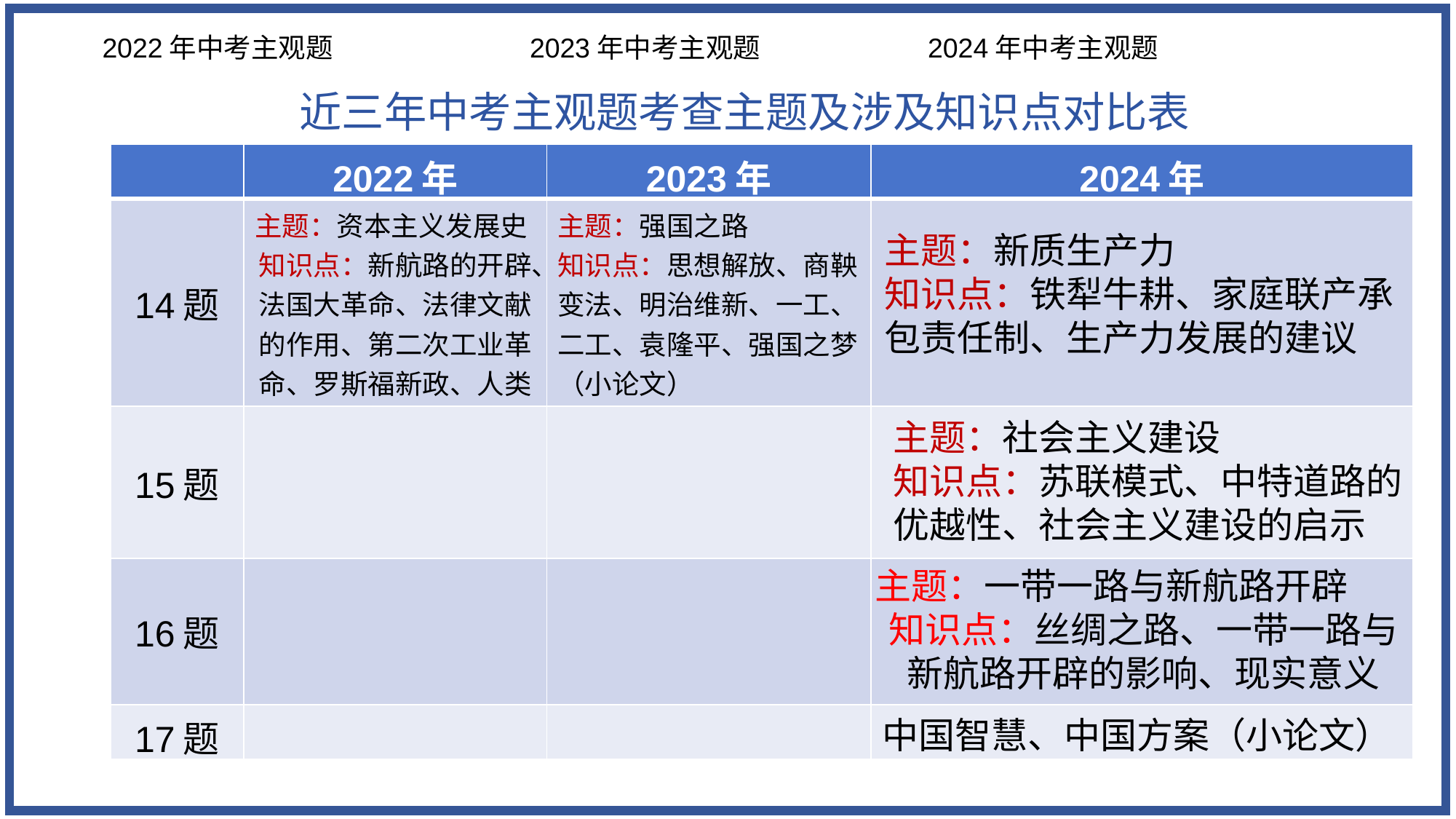

2022年中考主观题
2023年中考主观题
2024年中考主观题
近三年中考主观题考查主题及涉及知识点对比表
|  | 2022年 | 2023年 | 2024年 |
| --- | --- | --- | --- |
| 14题 | 主题：资本主义发展史 知识点：新航路的开辟、法国大革命、法律文献的作用、第二次工业革命、罗斯福新政、人类命运共同体 | 主题：强国之路 知识点：思想解放、商鞅变法、明治维新、一工、二工、袁隆平、强国之梦（小论文） |  |
| 15题 |  |  |  |
| 16题 |  |  |  |
| 17题 |  |  |  |
主题：新质生产力
知识点：铁犁牛耕、家庭联产承包责任制、生产力发展的建议
主题：社会主义建设
知识点：苏联模式、中特道路的优越性、社会主义建设的启示
主题：一带一路与新航路开辟
知识点：丝绸之路、一带一路与新航路开辟的影响、现实意义
中国智慧、中国方案（小论文）